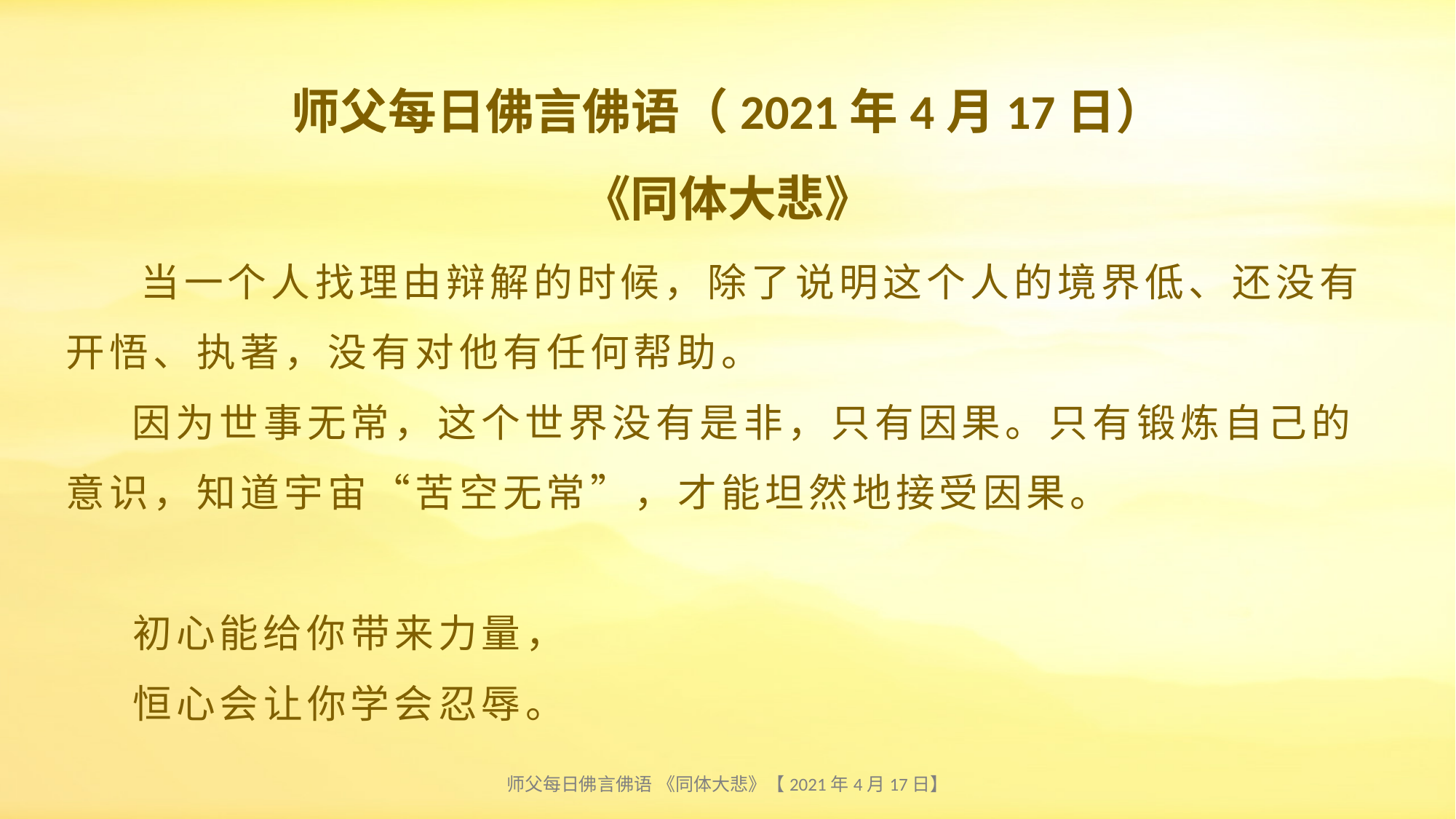

师父每日佛言佛语（2021年4月17日）
《同体大悲》
# 当一个人找理由辩解的时候，除了说明这个人的境界低、还没有开悟、执著，没有对他有任何帮助。 因为世事无常，这个世界没有是非，只有因果。只有锻炼自己的意识，知道宇宙“苦空无常”，才能坦然地接受因果。 初心能给你带来力量， 恒心会让你学会忍辱。
师父每日佛言佛语 《同体大悲》【2021年4月17日】